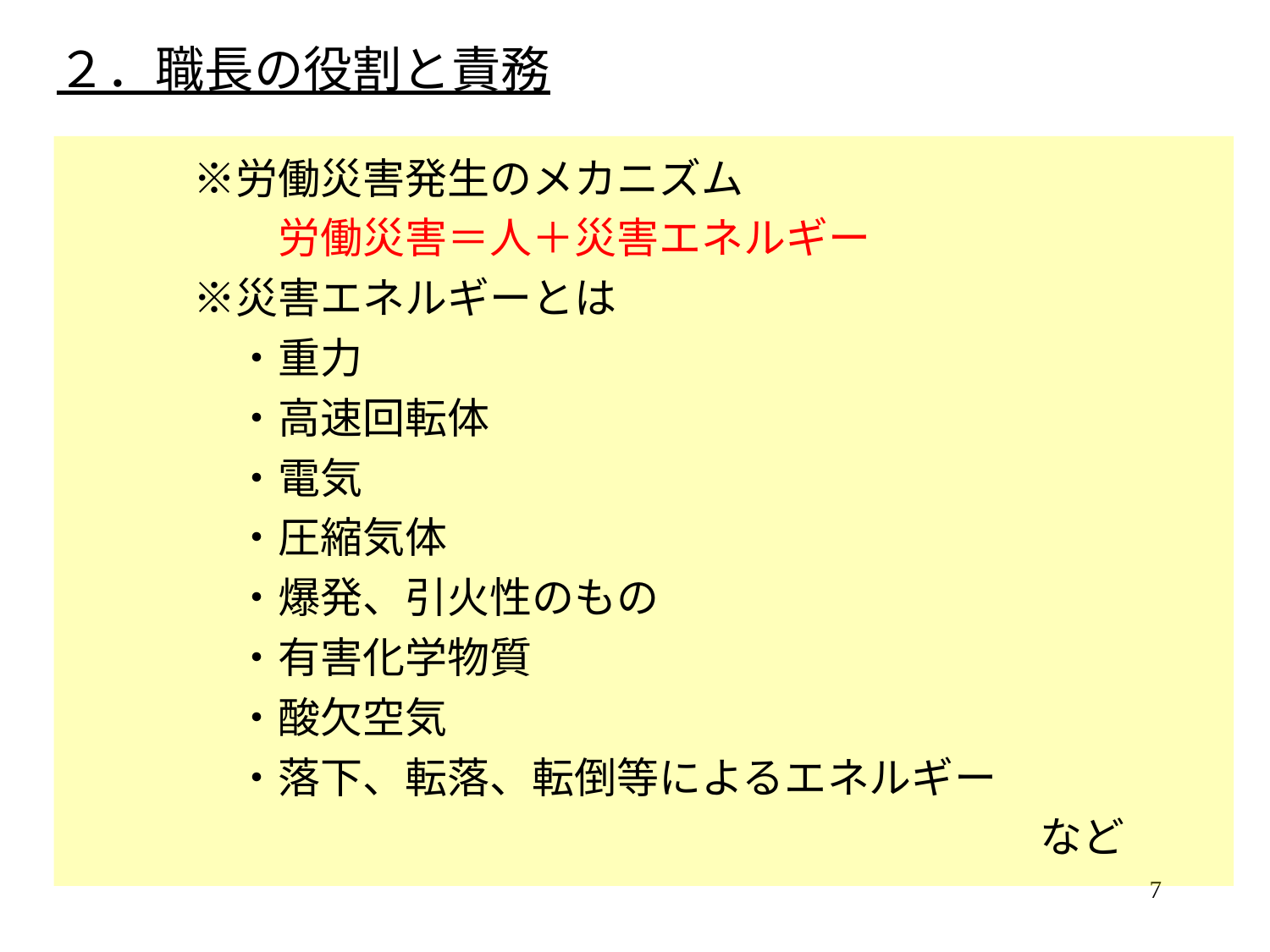

２．職長の役割と責務
　　　※労働災害発生のメカニズム
　　　　　労働災害＝人＋災害エネルギー
　　　※災害エネルギーとは
　　　　・重力
　　　　・高速回転体
　　　　・電気
　　　　・圧縮気体
　　　　・爆発、引火性のもの
　　　　・有害化学物質
　　　　・酸欠空気
　　　　・落下、転落、転倒等によるエネルギー
　　　　　　　　　　　　　　　　　　　　　　　など
7